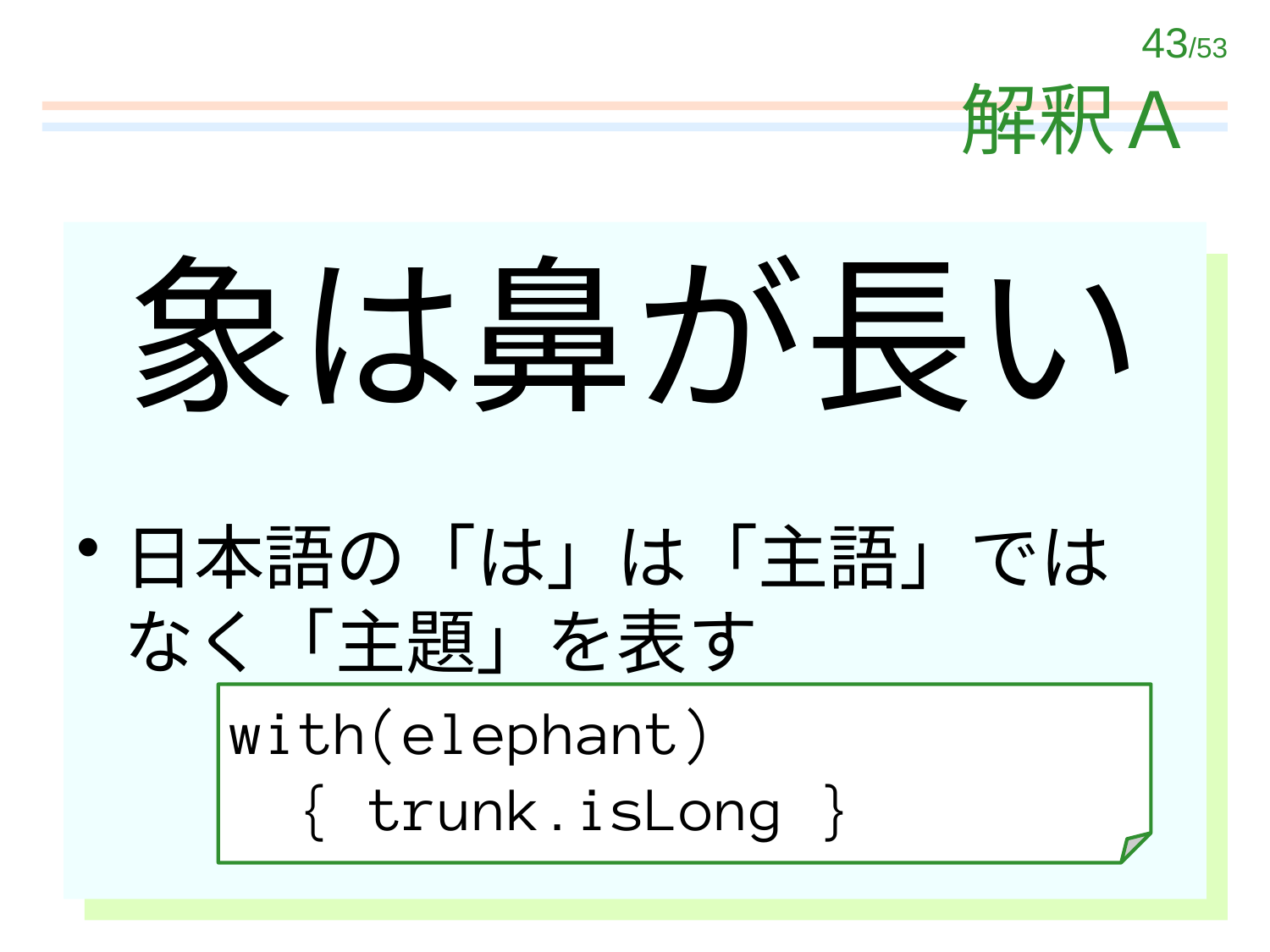

# 解釈Ａ
象は鼻が長い

日本語の「は」は「主語」では
なく「主題」を表す

with(elephant)
  { trunk.isLong }